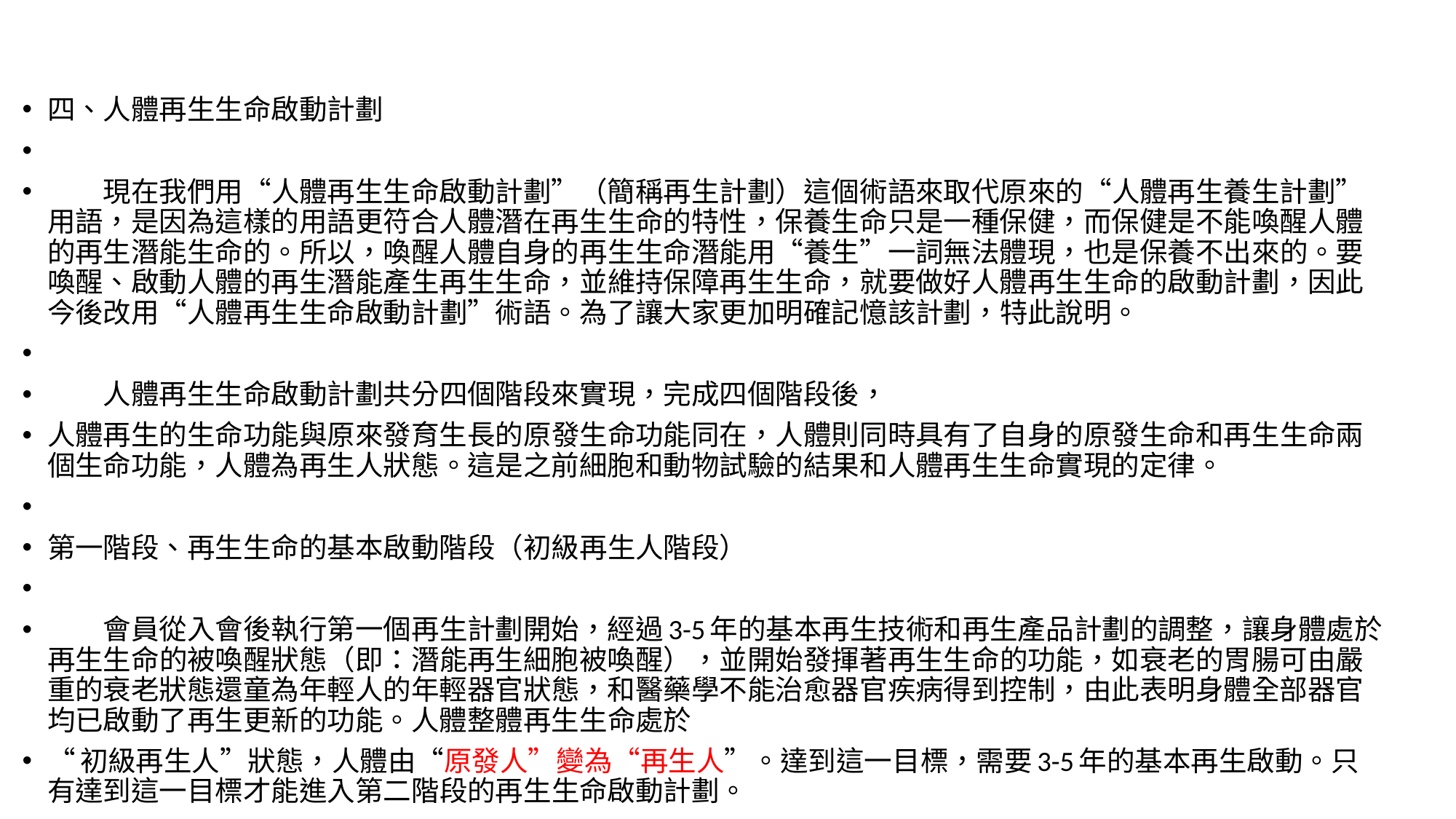

四、人體再生生命啟動計劃

　　現在我們用“人體再生生命啟動計劃”（簡稱再生計劃）這個術語來取代原來的“人體再生養生計劃”用語，是因為這樣的用語更符合人體潛在再生生命的特性，保養生命只是一種保健，而保健是不能喚醒人體的再生潛能生命的。所以，喚醒人體自身的再生生命潛能用“養生”一詞無法體現，也是保養不出來的。要喚醒、啟動人體的再生潛能產生再生生命，並維持保障再生生命，就要做好人體再生生命的啟動計劃，因此今後改用“人體再生生命啟動計劃”術語。為了讓大家更加明確記憶該計劃，特此說明。

　　人體再生生命啟動計劃共分四個階段來實現，完成四個階段後，
人體再生的生命功能與原來發育生長的原發生命功能同在，人體則同時具有了自身的原發生命和再生生命兩個生命功能，人體為再生人狀態。這是之前細胞和動物試驗的結果和人體再生生命實現的定律。

第一階段、再生生命的基本啟動階段（初級再生人階段）

　　會員從入會後執行第一個再生計劃開始，經過3-5年的基本再生技術和再生產品計劃的調整，讓身體處於再生生命的被喚醒狀態（即：潛能再生細胞被喚醒），並開始發揮著再生生命的功能，如衰老的胃腸可由嚴重的衰老狀態還童為年輕人的年輕器官狀態，和醫藥學不能治愈器官疾病得到控制，由此表明身體全部器官均已啟動了再生更新的功能。人體整體再生生命處於
“初級再生人”狀態，人體由“原發人”變為“再生人”。達到這一目標，需要3-5年的基本再生啟動。只有達到這一目標才能進入第二階段的再生生命啟動計劃。